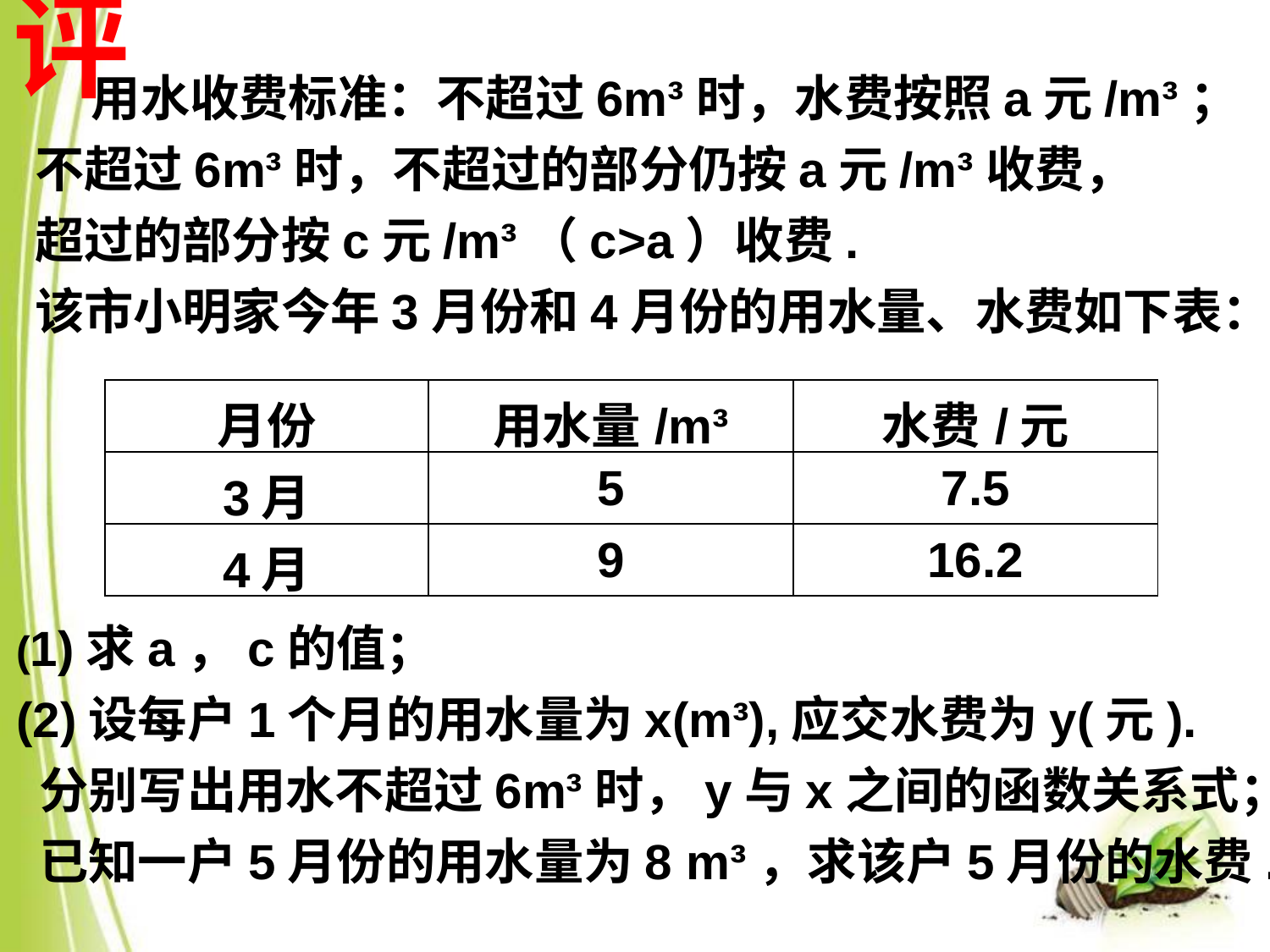

评
    用水收费标准：不超过6m³时，水费按照a元/m³；
不超过6m³时，不超过的部分仍按a元/m³收费，
超过的部分按c元/m³（c>a）收费.
该市小明家今年3月份和4月份的用水量、水费如下表：
| 月份 | 用水量/m³ | 水费/元 |
| --- | --- | --- |
| 3月 | 5 | 7.5 |
| 4月 | 9 | 16.2 |
(1)求a，c的值；
(2)设每户1个月的用水量为x(m³),应交水费为y(元).
 分别写出用水不超过6m³时，y与x之间的函数关系式；
 已知一户5月份的用水量为8 m³，求该户5月份的水费.